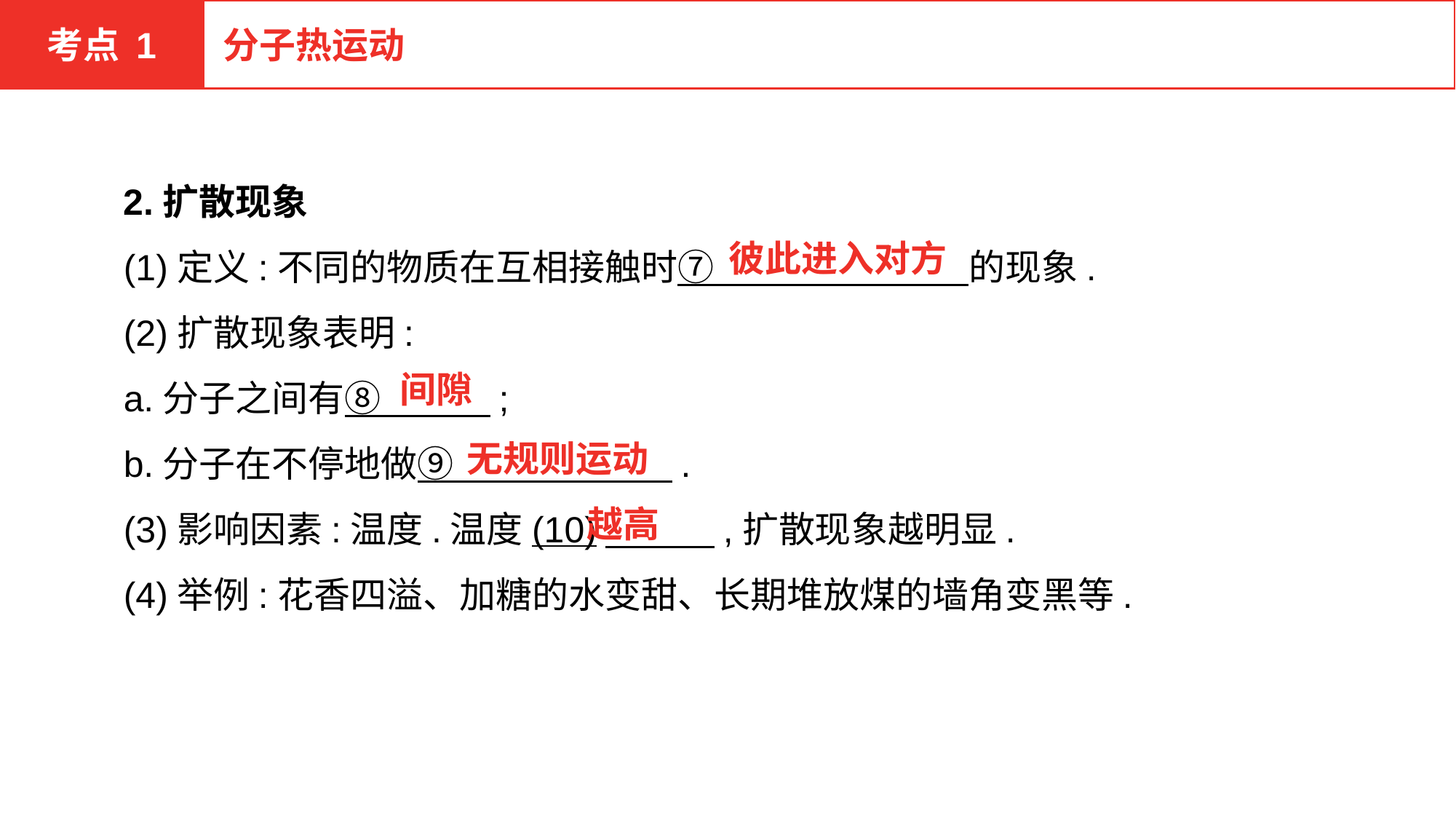

考点 1
分子热运动
2.扩散现象
(1)定义:不同的物质在互相接触时⑦　　　　　　　的现象.
(2)扩散现象表明:
a.分子之间有⑧　　　;
b.分子在不停地做⑨　　　　　　.
(3)影响因素:温度.温度(10)　　　,扩散现象越明显.
(4)举例:花香四溢、加糖的水变甜、长期堆放煤的墙角变黑等.
彼此进入对方
间隙
无规则运动
越高